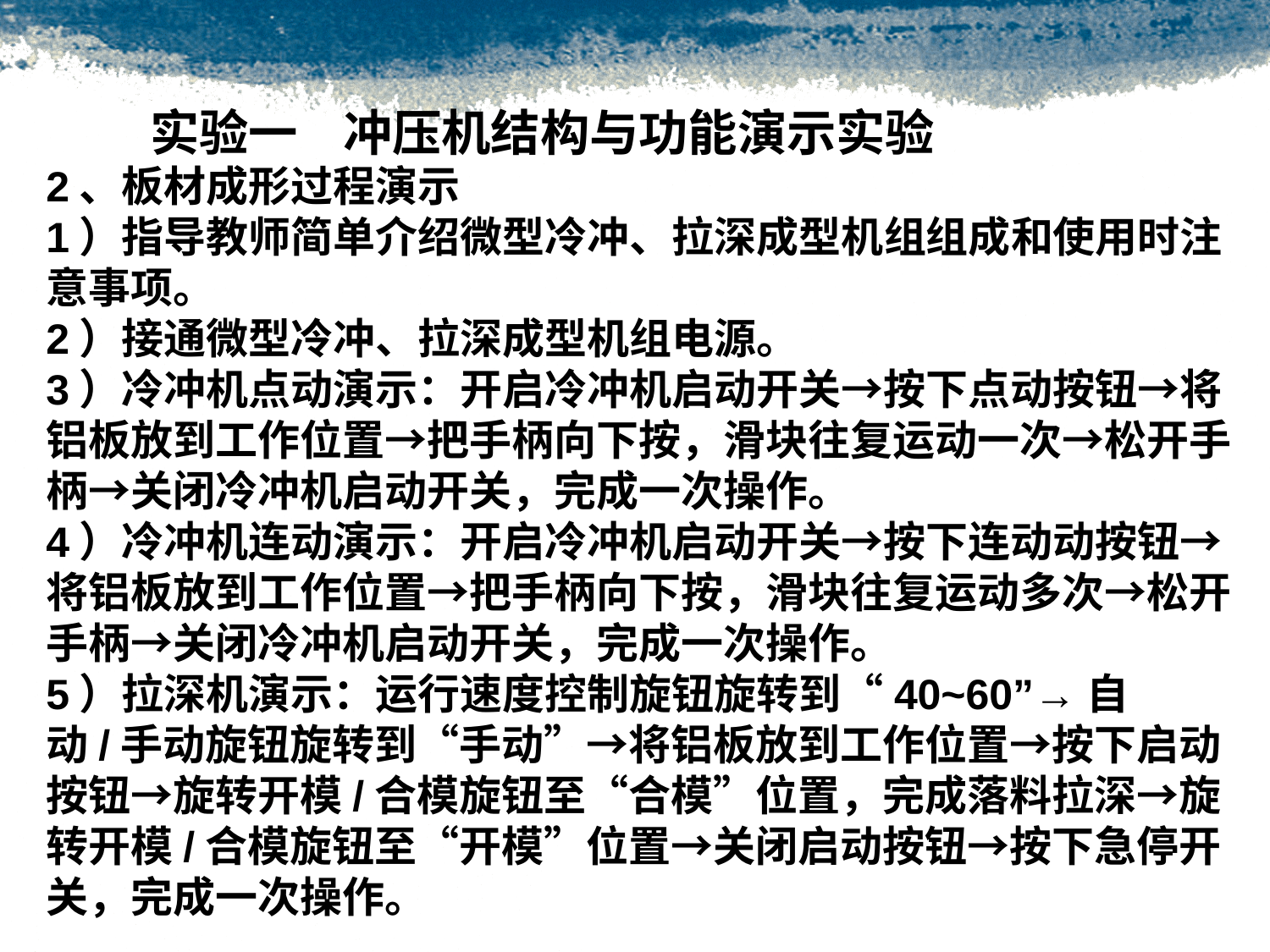

#
实验一    冲压机结构与功能演示实验
2、板材成形过程演示
1）指导教师简单介绍微型冷冲、拉深成型机组组成和使用时注意事项。
2）接通微型冷冲、拉深成型机组电源。
3）冷冲机点动演示：开启冷冲机启动开关→按下点动按钮→将铝板放到工作位置→把手柄向下按，滑块往复运动一次→松开手柄→关闭冷冲机启动开关，完成一次操作。
4）冷冲机连动演示：开启冷冲机启动开关→按下连动动按钮→将铝板放到工作位置→把手柄向下按，滑块往复运动多次→松开手柄→关闭冷冲机启动开关，完成一次操作。
5）拉深机演示：运行速度控制旋钮旋转到“40~60”→自动/手动旋钮旋转到“手动”→将铝板放到工作位置→按下启动按钮→旋转开模/合模旋钮至“合模”位置，完成落料拉深→旋转开模/合模旋钮至“开模”位置→关闭启动按钮→按下急停开关，完成一次操作。